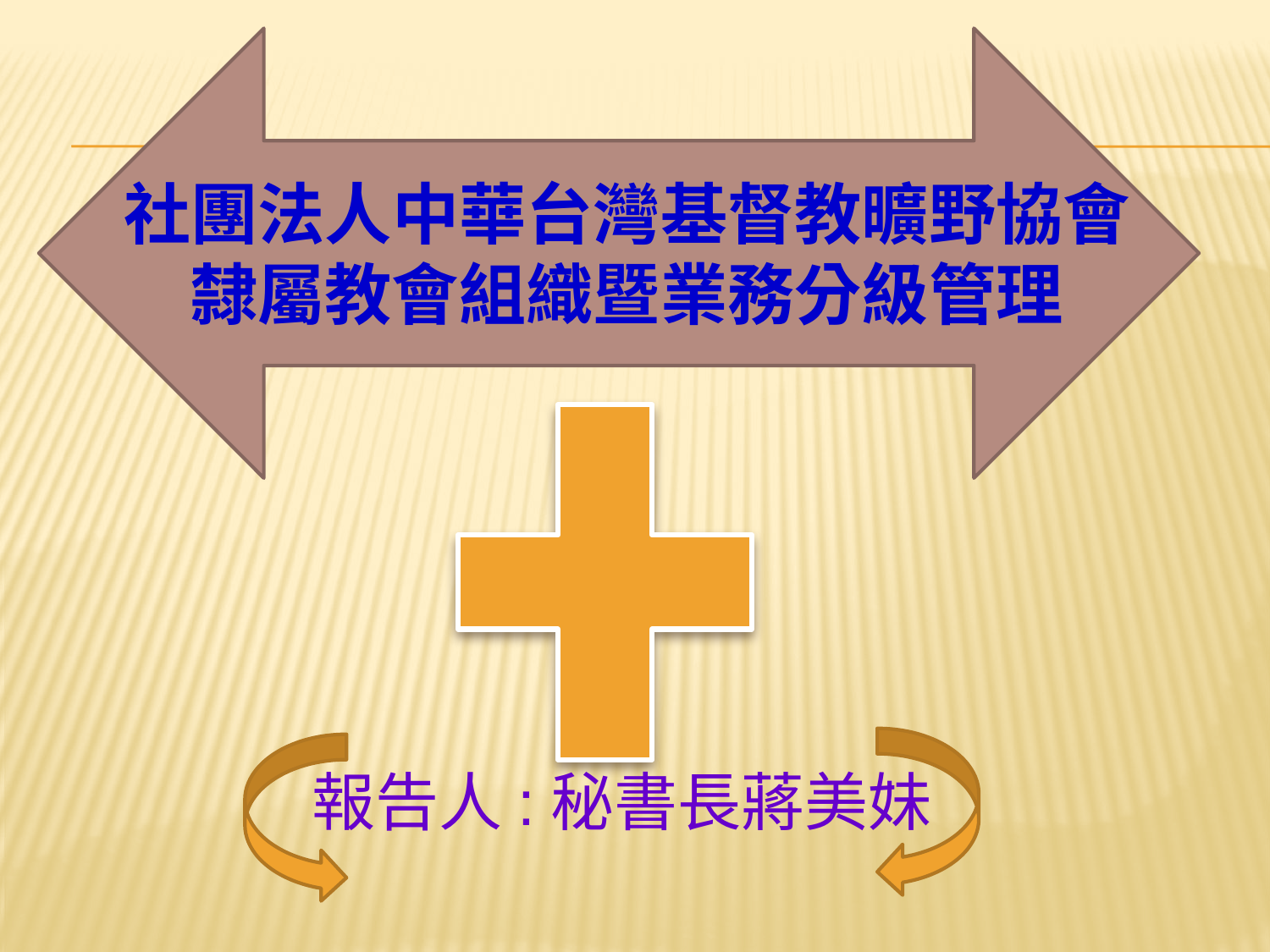

社團法人中華台灣基督教曠野協會隸屬教會組織暨業務分級管理

報告人:秘書長蔣美妹